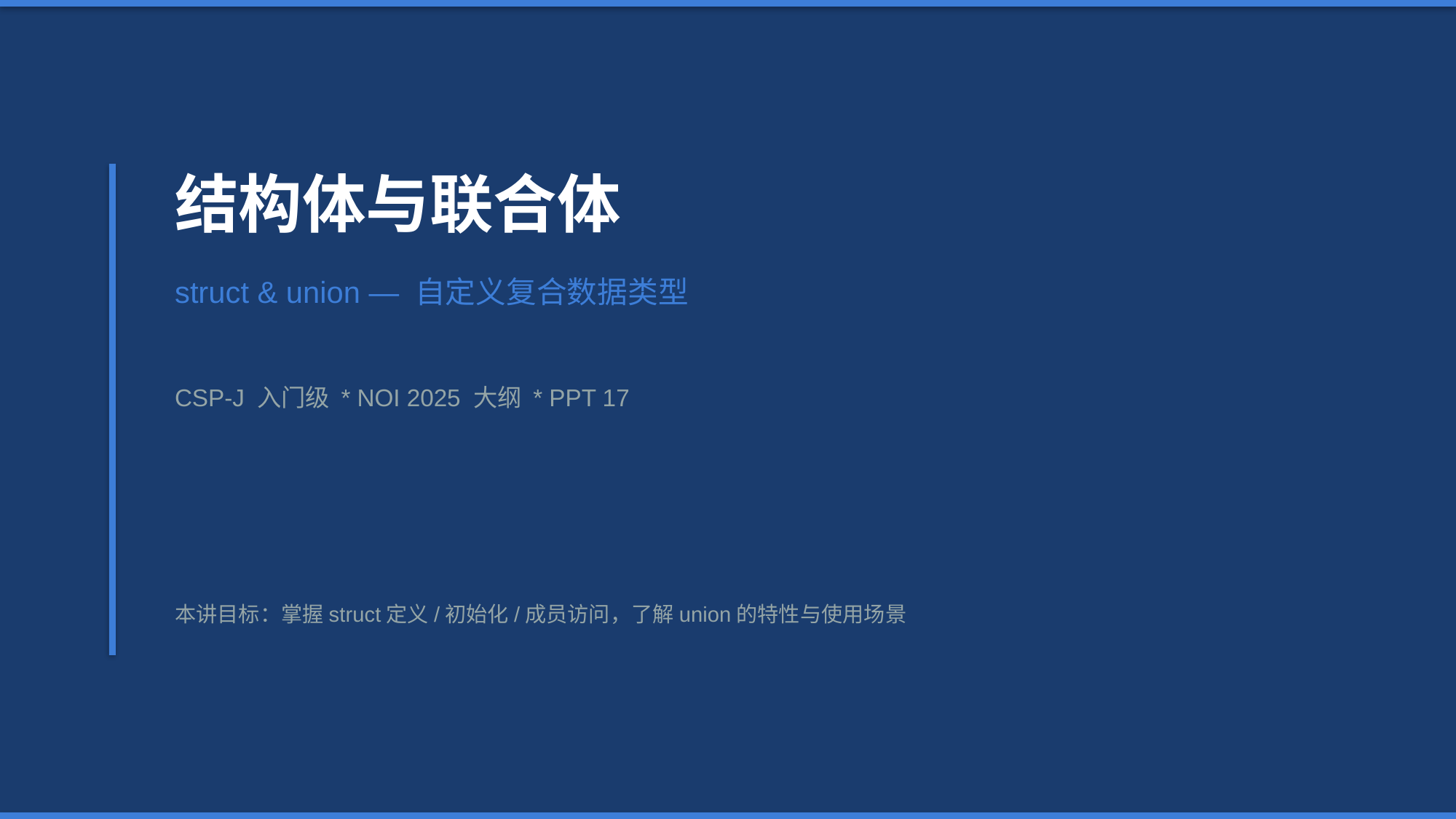

结构体与联合体
struct & union — 自定义复合数据类型
CSP-J 入门级 * NOI 2025 大纲 * PPT 17
本讲目标：掌握struct定义/初始化/成员访问，了解union的特性与使用场景